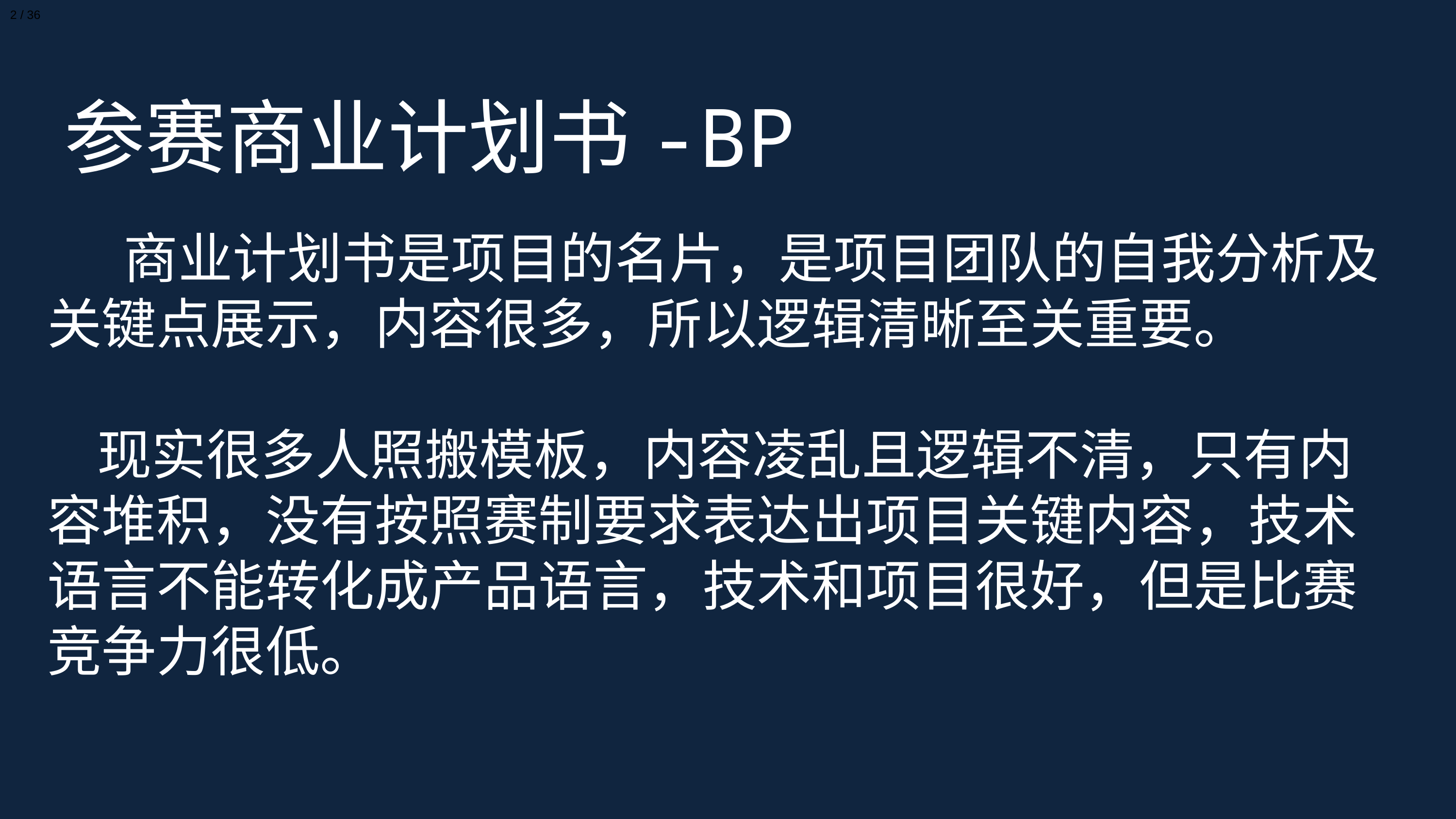

2 / 36
参赛商业计划书-BP

       商业计划书是项目的名片，是项目团队的自我分析及关键点展示，内容很多，所以逻辑清晰至关重要。

   现实很多人照搬模板，内容凌乱且逻辑不清，只有内容堆积，没有按照赛制要求表达出项目关键内容，技术语言不能转化成产品语言，技术和项目很好，但是比赛竞争力很低。